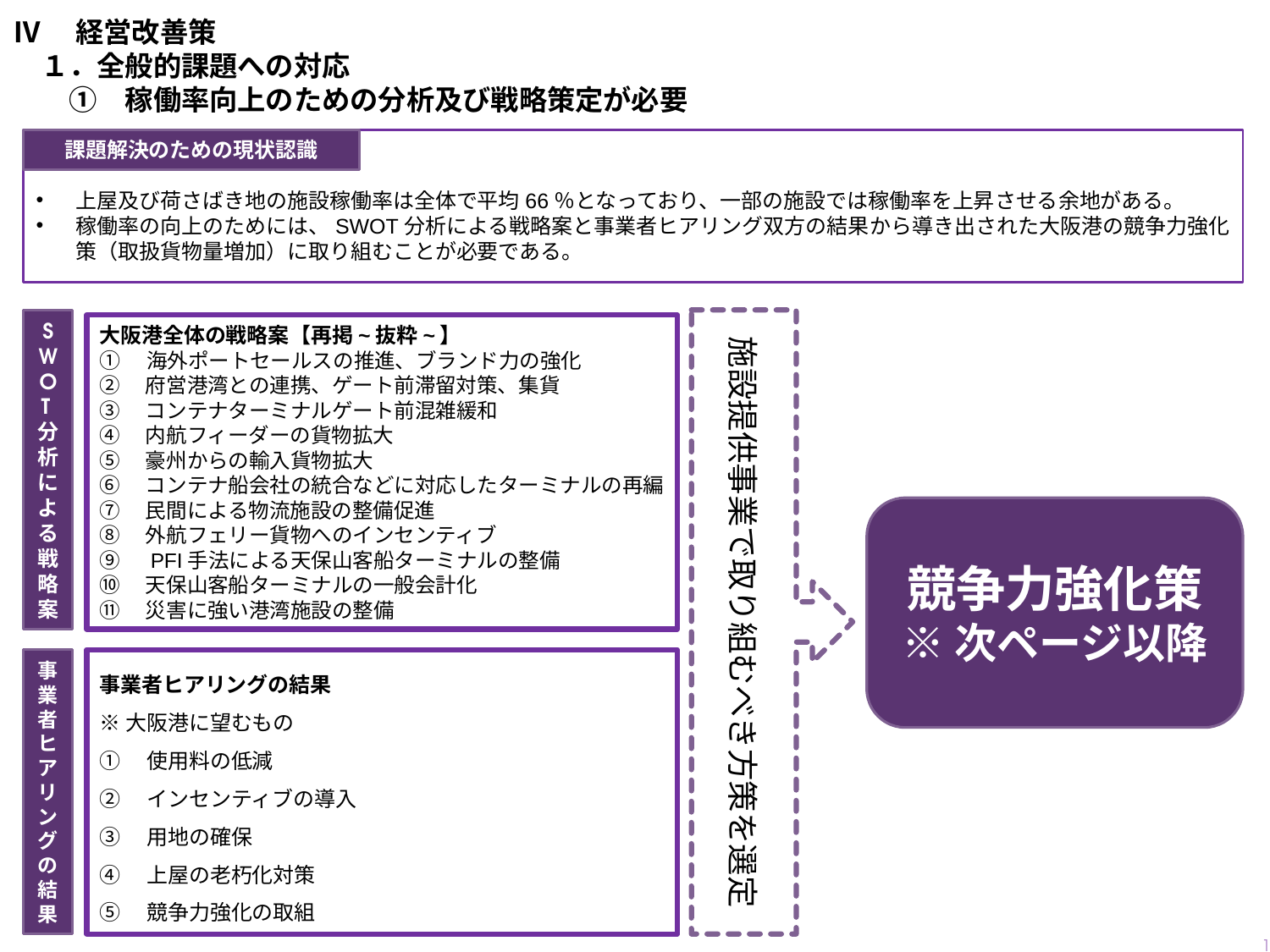

# Ⅳ　経営改善策 　１．全般的課題への対応 　　①　稼働率向上のための分析及び戦略策定が必要

上屋及び荷さばき地の施設稼働率は全体で平均66％となっており、一部の施設では稼働率を上昇させる余地がある。
稼働率の向上のためには、SWOT分析による戦略案と事業者ヒアリング双方の結果から導き出された大阪港の競争力強化策（取扱貨物量増加）に取り組むことが必要である。
課題解決のための現状認識
SWOT分析による戦略案
施設提供事業で取り組むべき方策を選定
大阪港全体の戦略案【再掲~抜粋~】
①　海外ポートセールスの推進、ブランド力の強化
②　府営港湾との連携、ゲート前滞留対策、集貨
③　コンテナターミナルゲート前混雑緩和
④　内航フィーダーの貨物拡大
⑤　豪州からの輸入貨物拡大
⑥　コンテナ船会社の統合などに対応したターミナルの再編
⑦　民間による物流施設の整備促進
⑧　外航フェリー貨物へのインセンティブ
⑨　PFI手法による天保山客船ターミナルの整備
⑩　天保山客船ターミナルの一般会計化
⑪　災害に強い港湾施設の整備
競争力強化策
※次ページ以降
事業者ヒアリングの結果
事業者ヒアリングの結果
※大阪港に望むもの
①　使用料の低減
②　インセンティブの導入
③　用地の確保
④　上屋の老朽化対策
⑤　競争力強化の取組
1